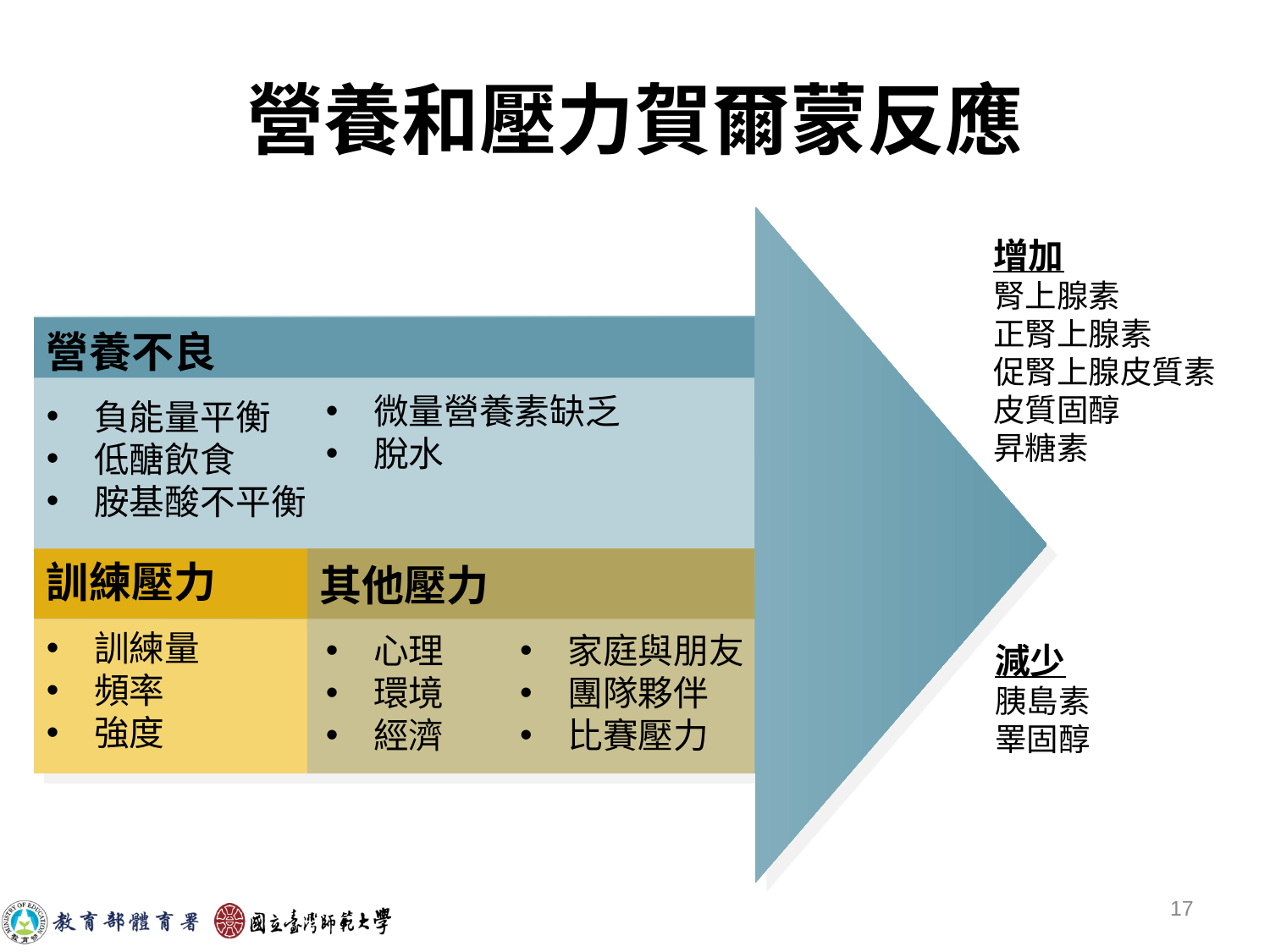

# 營養和壓力賀爾蒙反應

營養不良

微量營養素缺乏
脫水
負能量平衡
低醣飲食
胺基酸不平衡

訓練壓力
其他壓力

訓練量
頻率
強度
心理
環境
經濟
家庭與朋友
團隊夥伴
比賽壓力
增加
腎上腺素
正腎上腺素
促腎上腺皮質素
皮質固醇
昇糖素
減少
胰島素
睪固醇
17